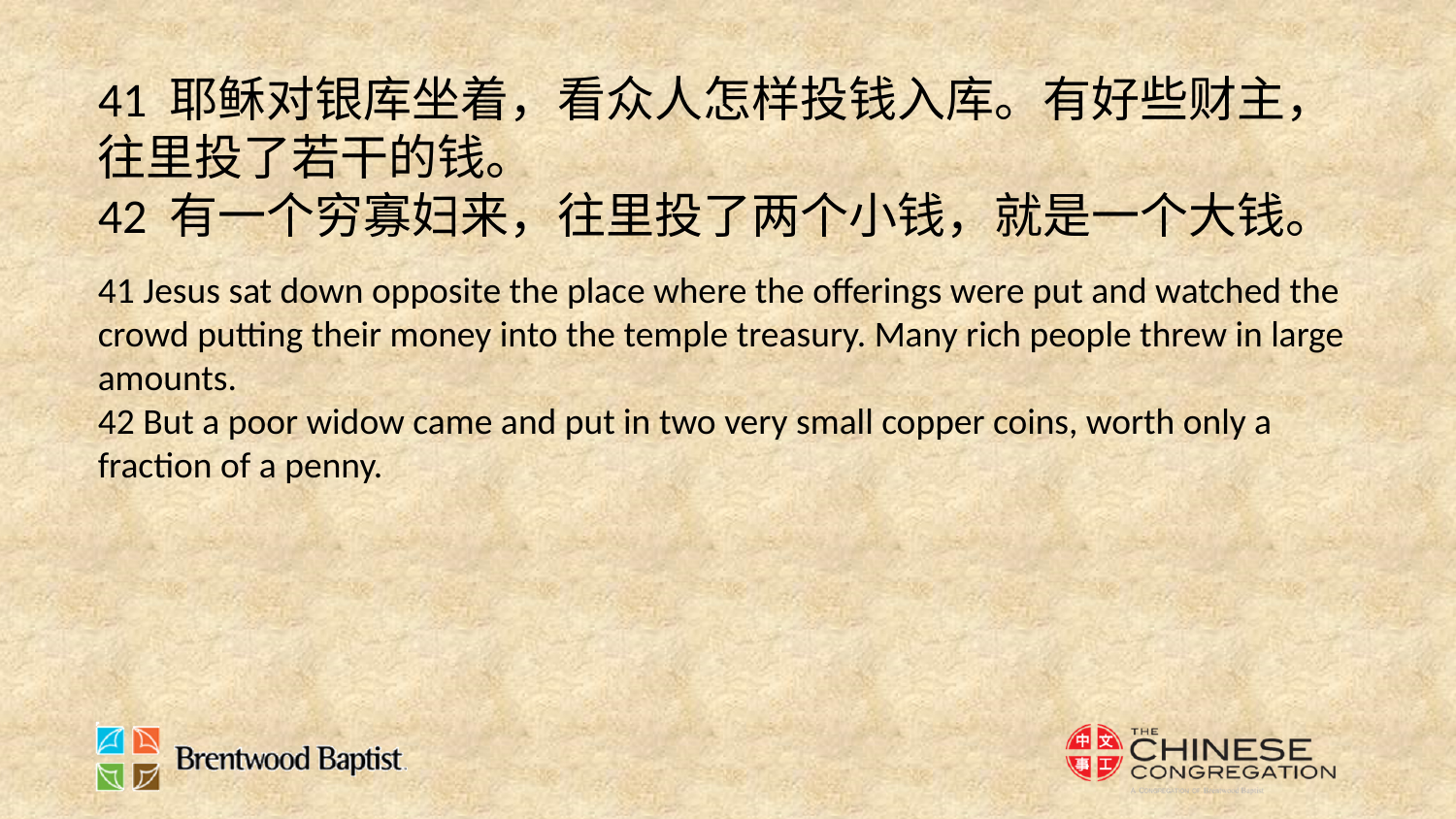

41 耶稣对银库坐着，看众人怎样投钱入库。有好些财主，往里投了若干的钱。
42 有一个穷寡妇来，往里投了两个小钱，就是一个大钱。

41 Jesus sat down opposite the place where the offerings were put and watched the crowd putting their money into the temple treasury. Many rich people threw in large amounts.
42 But a poor widow came and put in two very small copper coins, worth only a fraction of a penny.